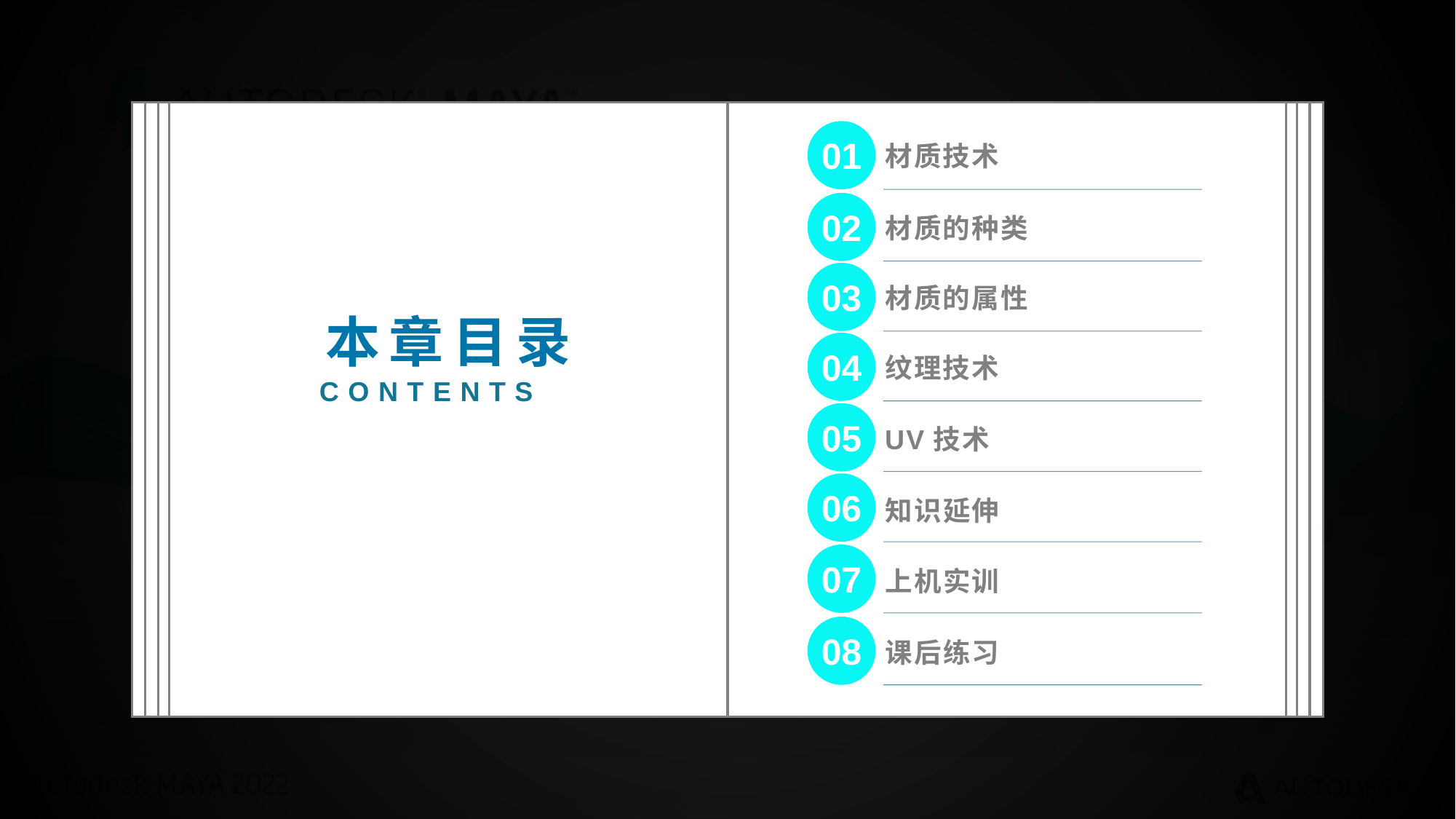

材质技术
材质的种类
材质的属性
纹理技术
UV技术
知识延伸
上机实训
课后练习